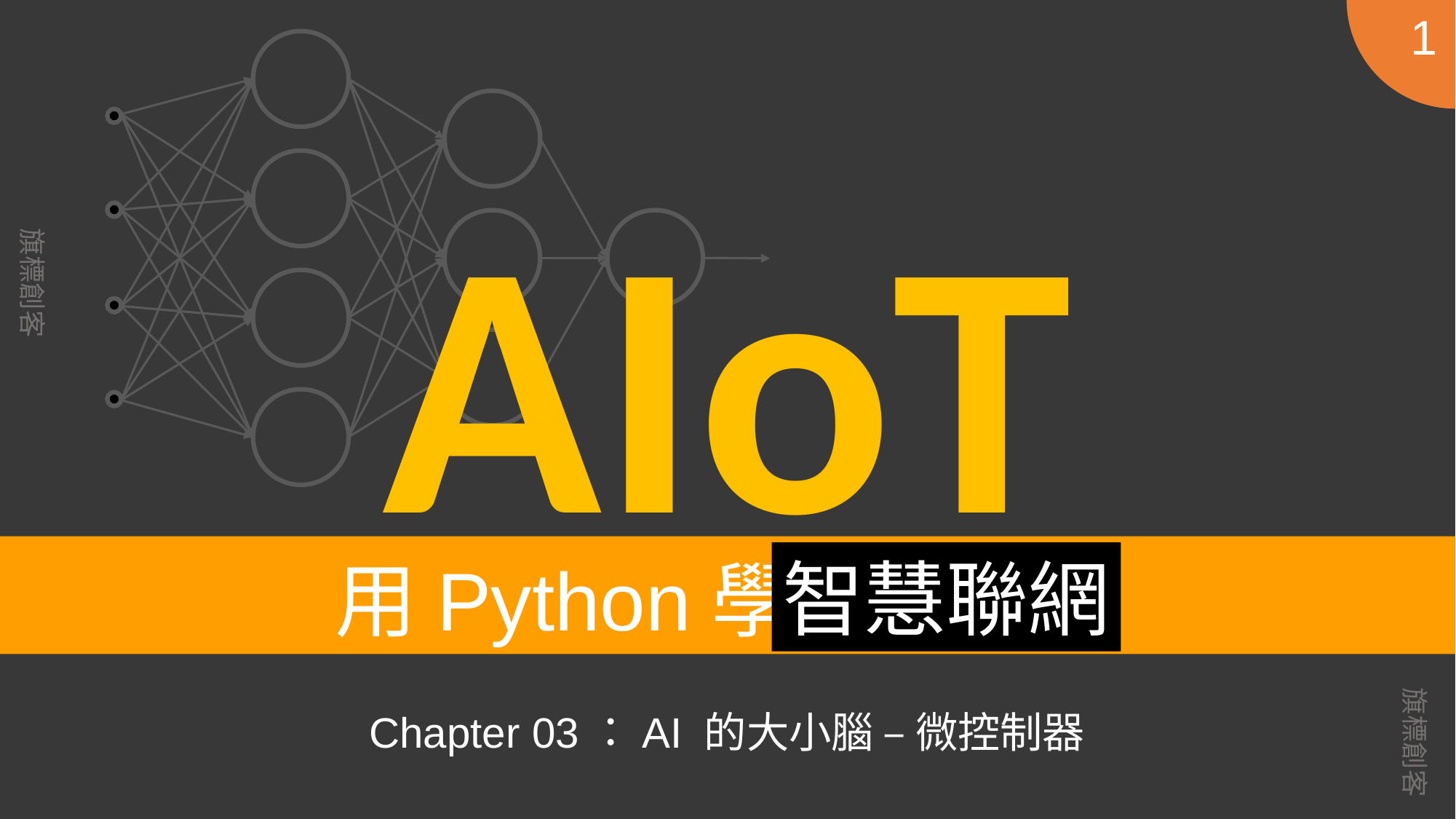

AIoT
# 用Python學智慧聯網
智慧聯網
Chapter 03：AI 的大小腦 – 微控制器